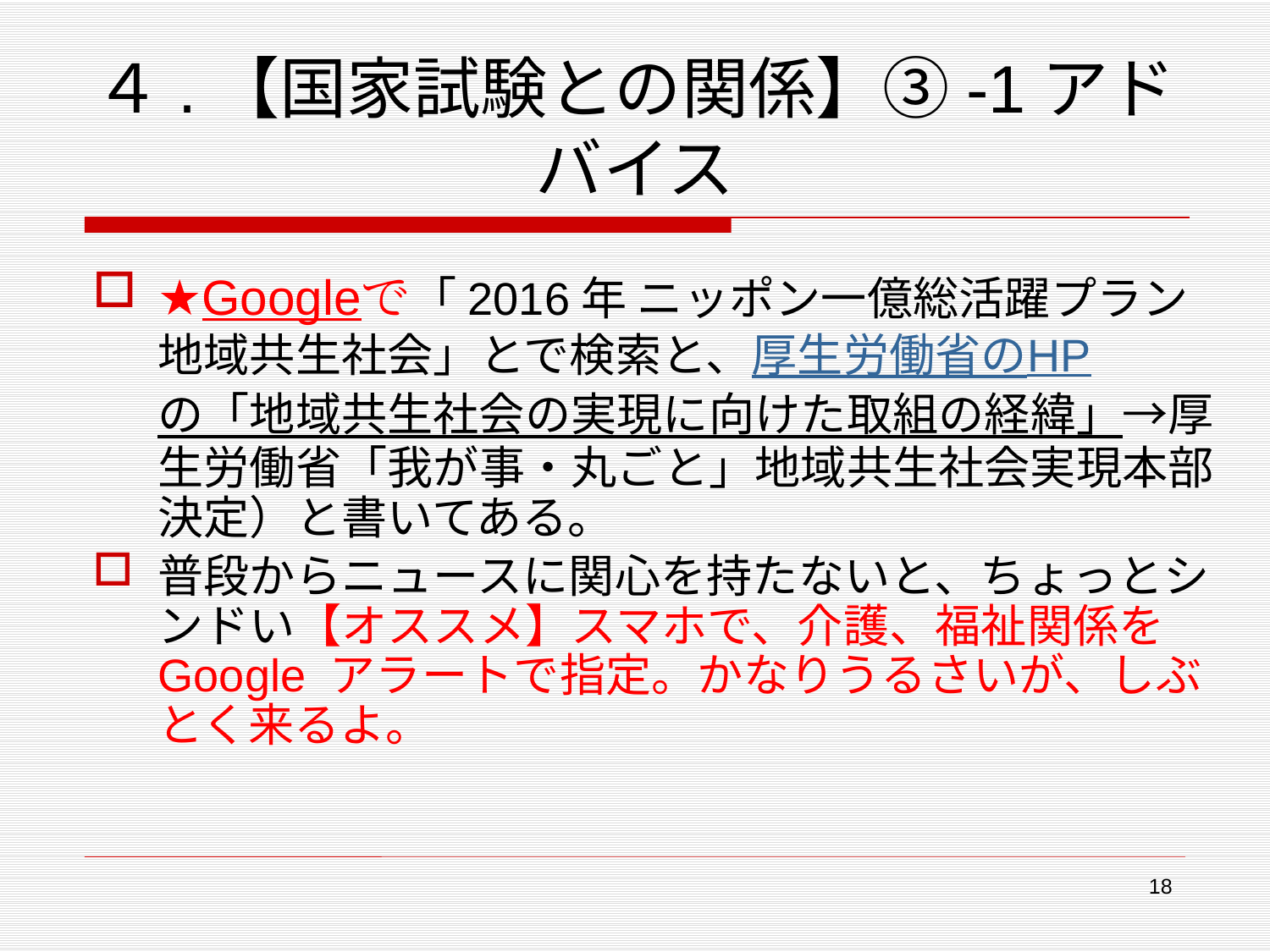

# ４.【国家試験との関係】③-1アドバイス
★Googleで「2016年 ニッポン一億総活躍プラン 地域共生社会」とで検索と、厚生労働省のHPの「地域共生社会の実現に向けた取組の経緯」→厚生労働省「我が事・丸ごと」地域共生社会実現本部決定）と書いてある。
普段からニュースに関心を持たないと、ちょっとシンドい【オススメ】スマホで、介護、福祉関係をGoogle アラートで指定。かなりうるさいが、しぶとく来るよ。

18